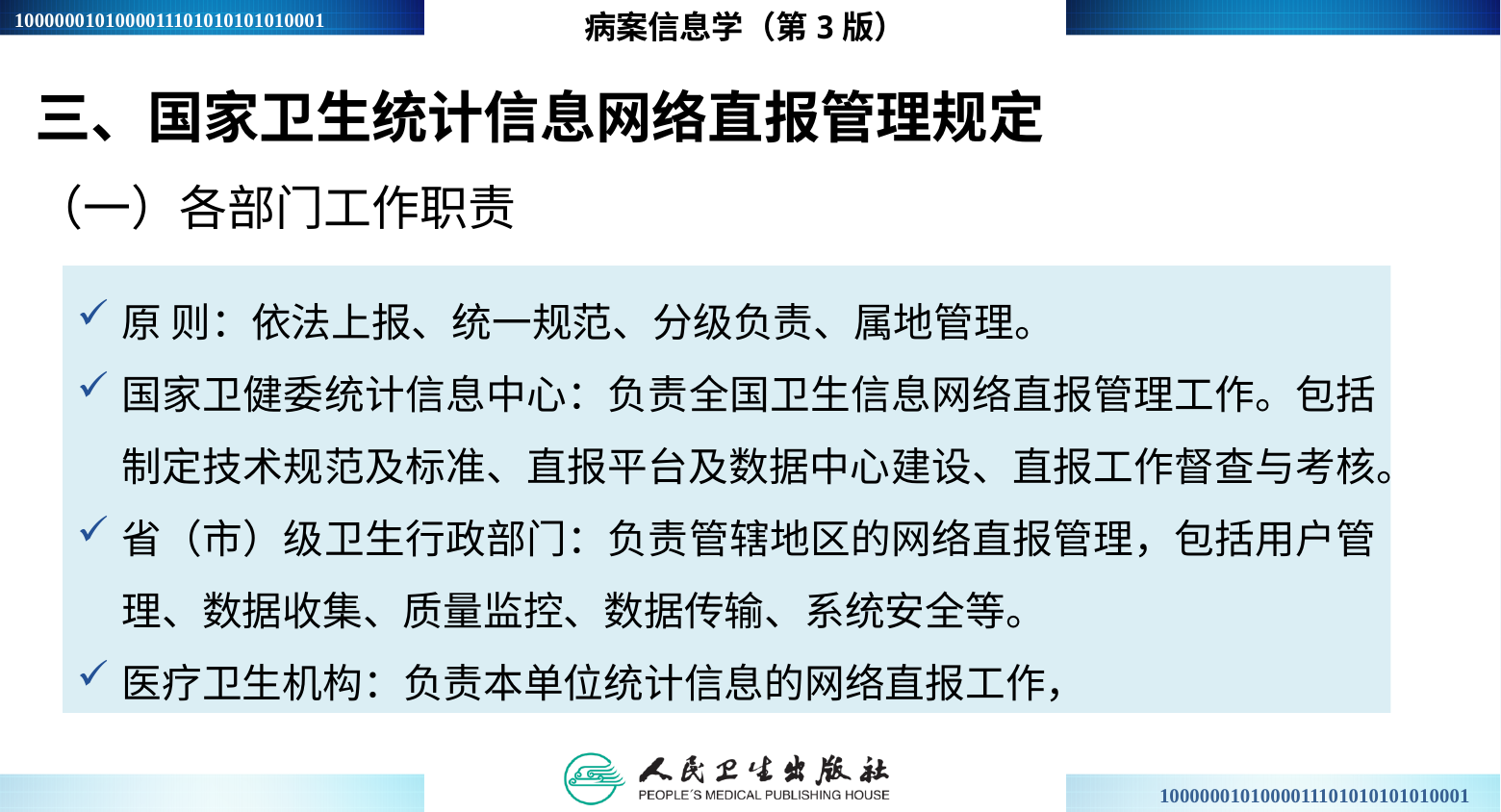

病案信息学（第3版）
三、国家卫生统计信息网络直报管理规定
（一）各部门工作职责
原 则：依法上报、统一规范、分级负责、属地管理。
国家卫健委统计信息中心：负责全国卫生信息网络直报管理工作。包括制定技术规范及标准、直报平台及数据中心建设、直报工作督查与考核。
省（市）级卫生行政部门：负责管辖地区的网络直报管理，包括用户管理、数据收集、质量监控、数据传输、系统安全等。
医疗卫生机构：负责本单位统计信息的网络直报工作，